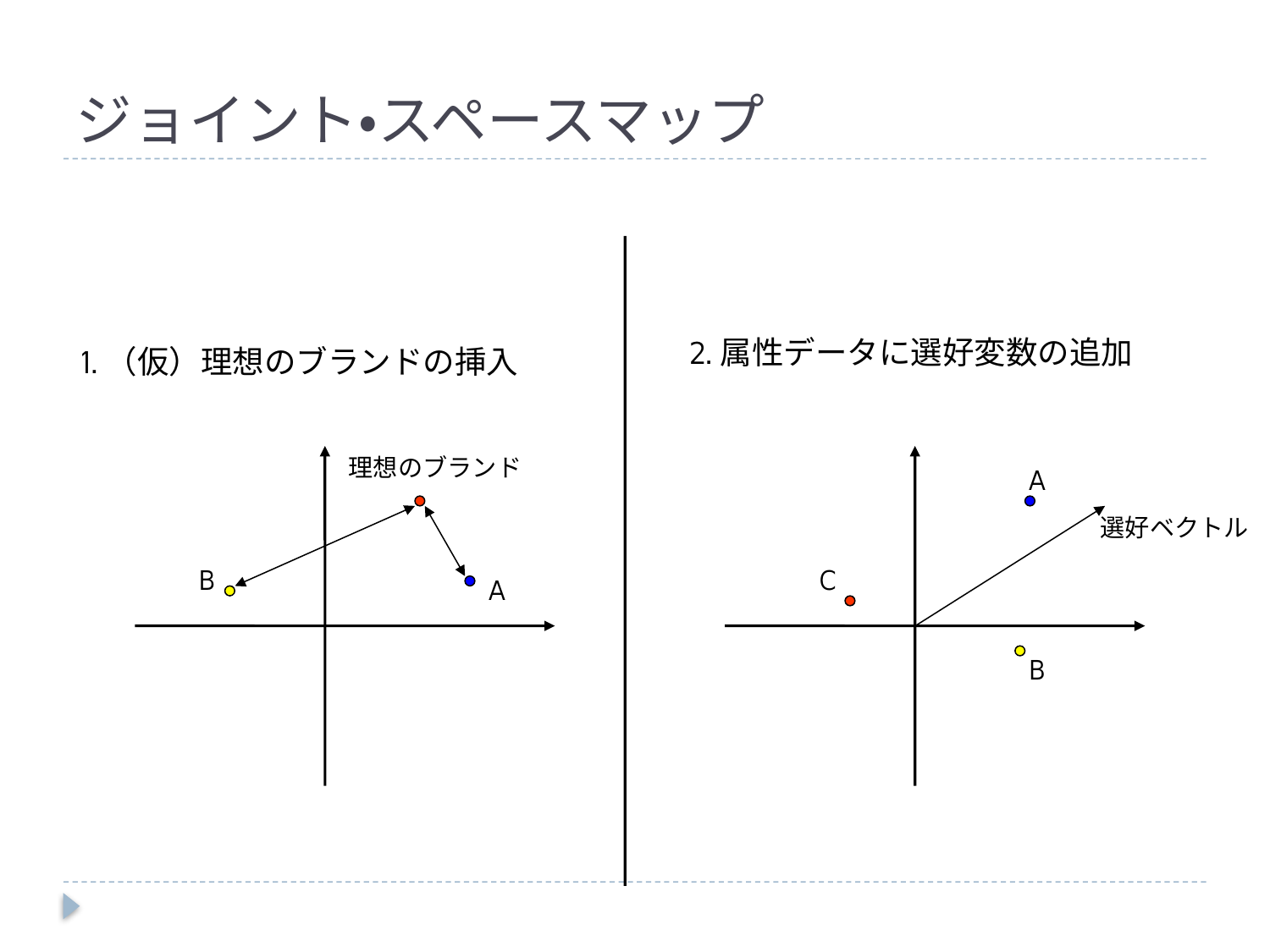

# ジョイント・スペースマップ

2.属性データに選好変数の追加
1.（仮）理想のブランドの挿入

理想のブランド

A

選好ベクトル
B
C
A

B